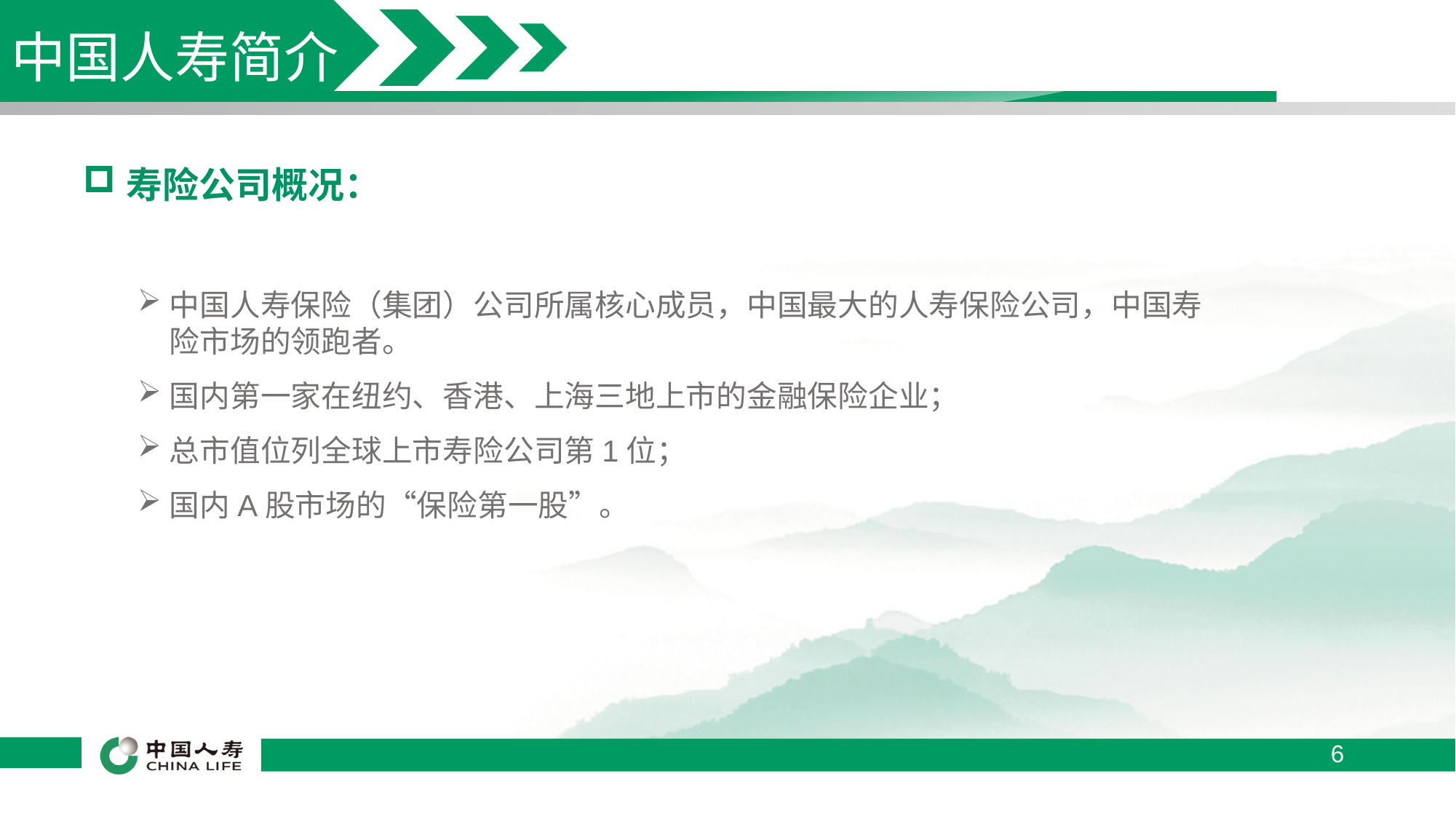

# 中国人寿简介

寿险公司概况：

中国人寿保险（集团）公司所属核心成员，中国最大的人寿保险公司，中国寿险市场的领跑者。
国内第一家在纽约、香港、上海三地上市的金融保险企业；
总市值位列全球上市寿险公司第1位；
国内A股市场的“保险第一股”。

6